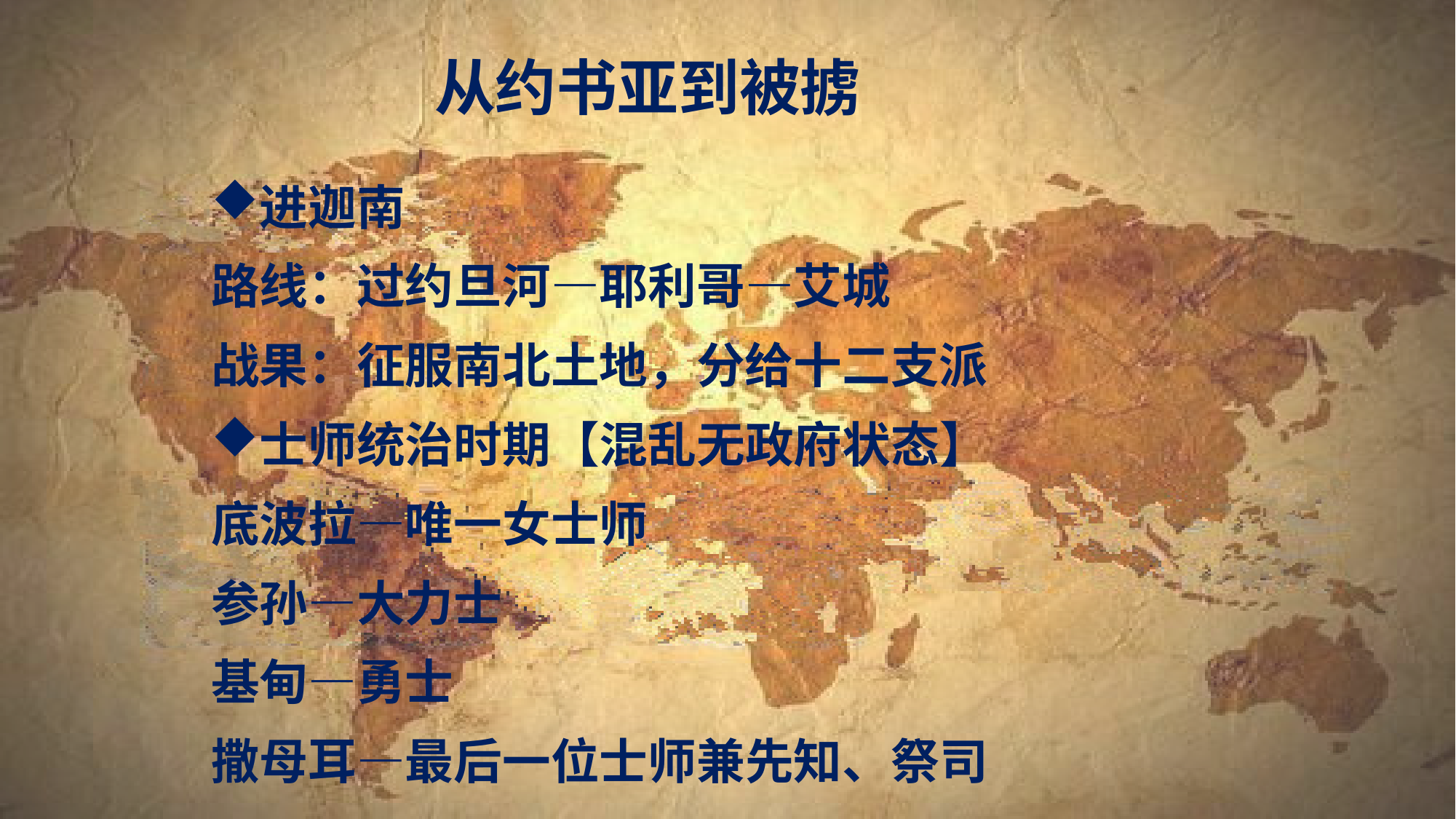

从约书亚到被掳
进迦南
路线：过约旦河—耶利哥—艾城
战果：征服南北土地，分给十二支派
士师统治时期【混乱无政府状态】
底波拉—唯一女士师
参孙—大力士
基甸—勇士
撒母耳—最后一位士师兼先知、祭司